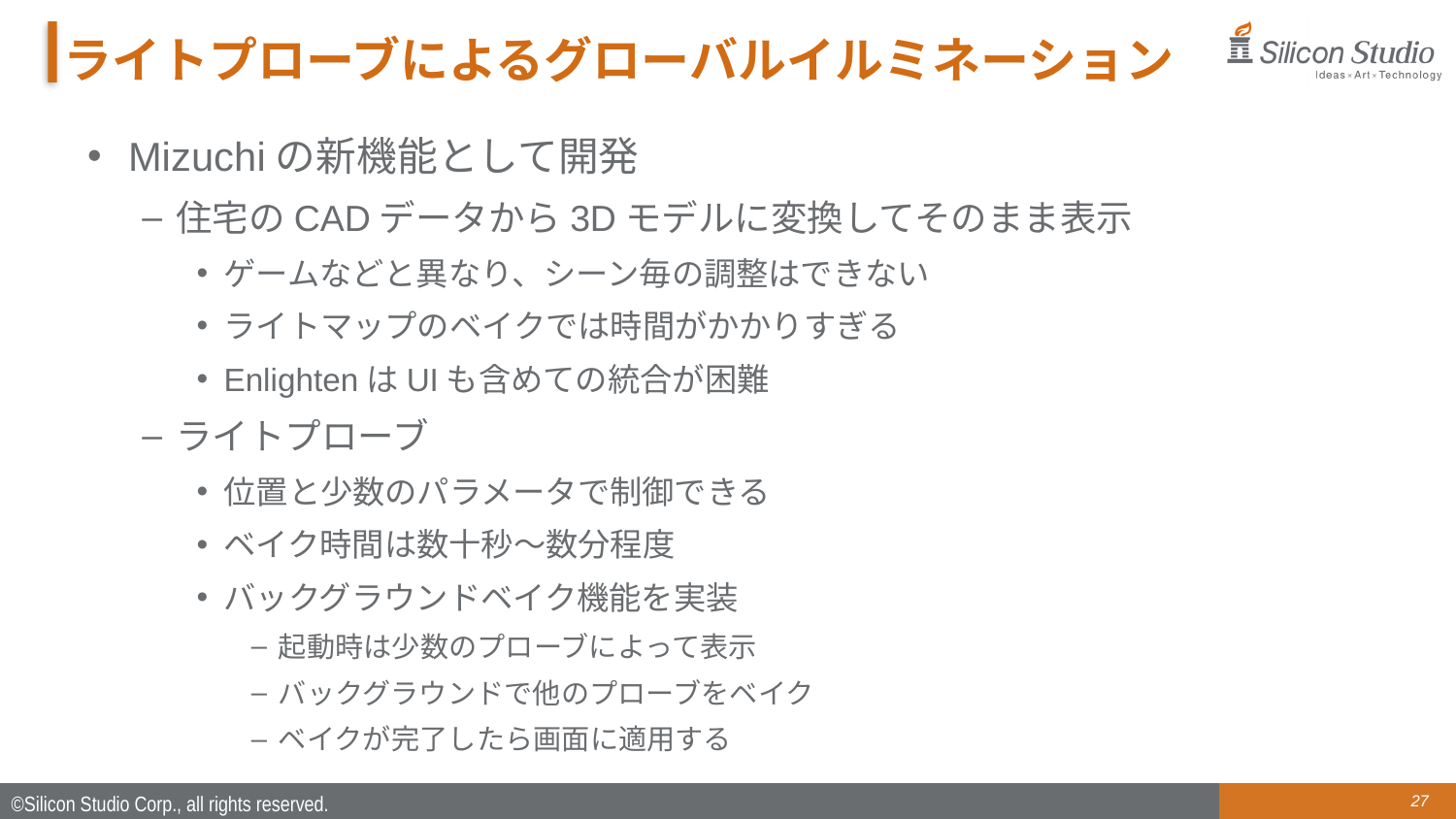

# ライトプローブによるグローバルイルミネーション
Mizuchiの新機能として開発
住宅のCADデータから3Dモデルに変換してそのまま表示
ゲームなどと異なり、シーン毎の調整はできない
ライトマップのベイクでは時間がかかりすぎる
EnlightenはUIも含めての統合が困難
ライトプローブ
位置と少数のパラメータで制御できる
ベイク時間は数十秒～数分程度
バックグラウンドベイク機能を実装
起動時は少数のプローブによって表示
バックグラウンドで他のプローブをベイク
ベイクが完了したら画面に適用する